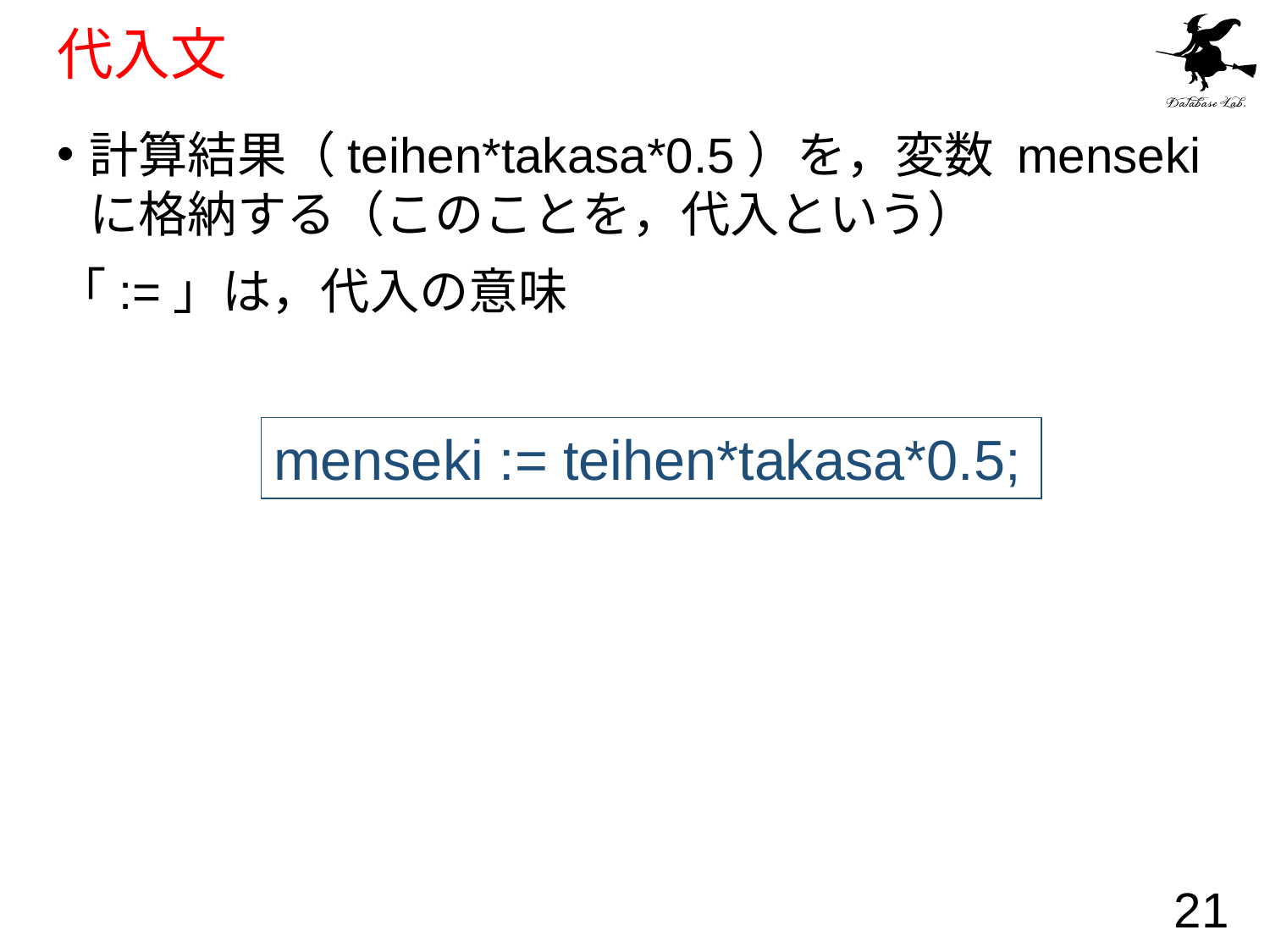

# 代入文
計算結果（teihen*takasa*0.5）を，変数 menseki に格納する（このことを，代入という）
「:=」は，代入の意味
menseki := teihen*takasa*0.5;
21